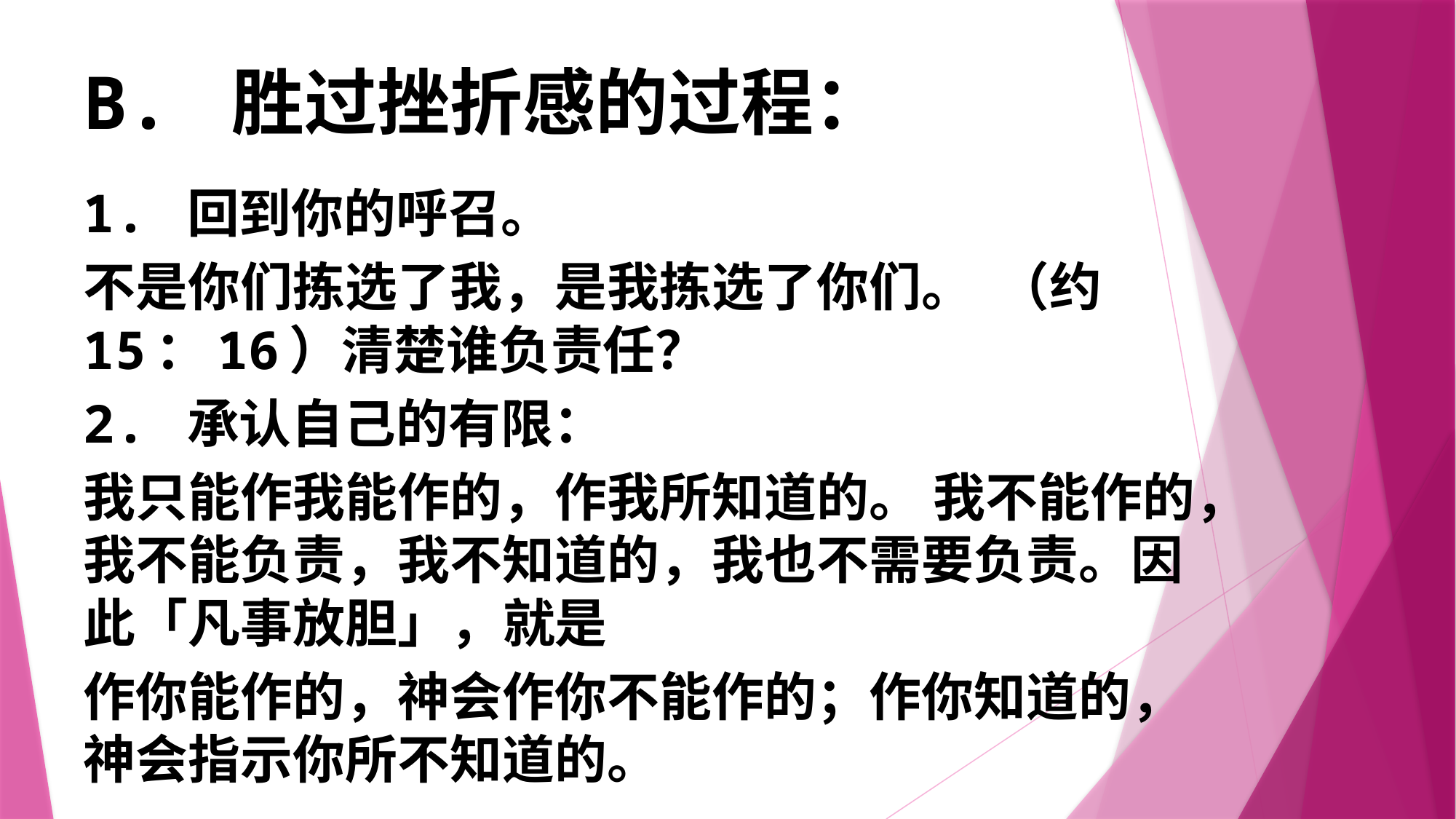

# B. 胜过挫折感的过程：
1. 回到你的呼召。
不是你们拣选了我，是我拣选了你们。  （约15：16）清楚谁负责任？
2. 承认自己的有限：
我只能作我能作的，作我所知道的。 我不能作的，我不能负责，我不知道的，我也不需要负责。因此「凡事放胆」，就是
作你能作的，神会作你不能作的；作你知道的，神会指示你所不知道的。